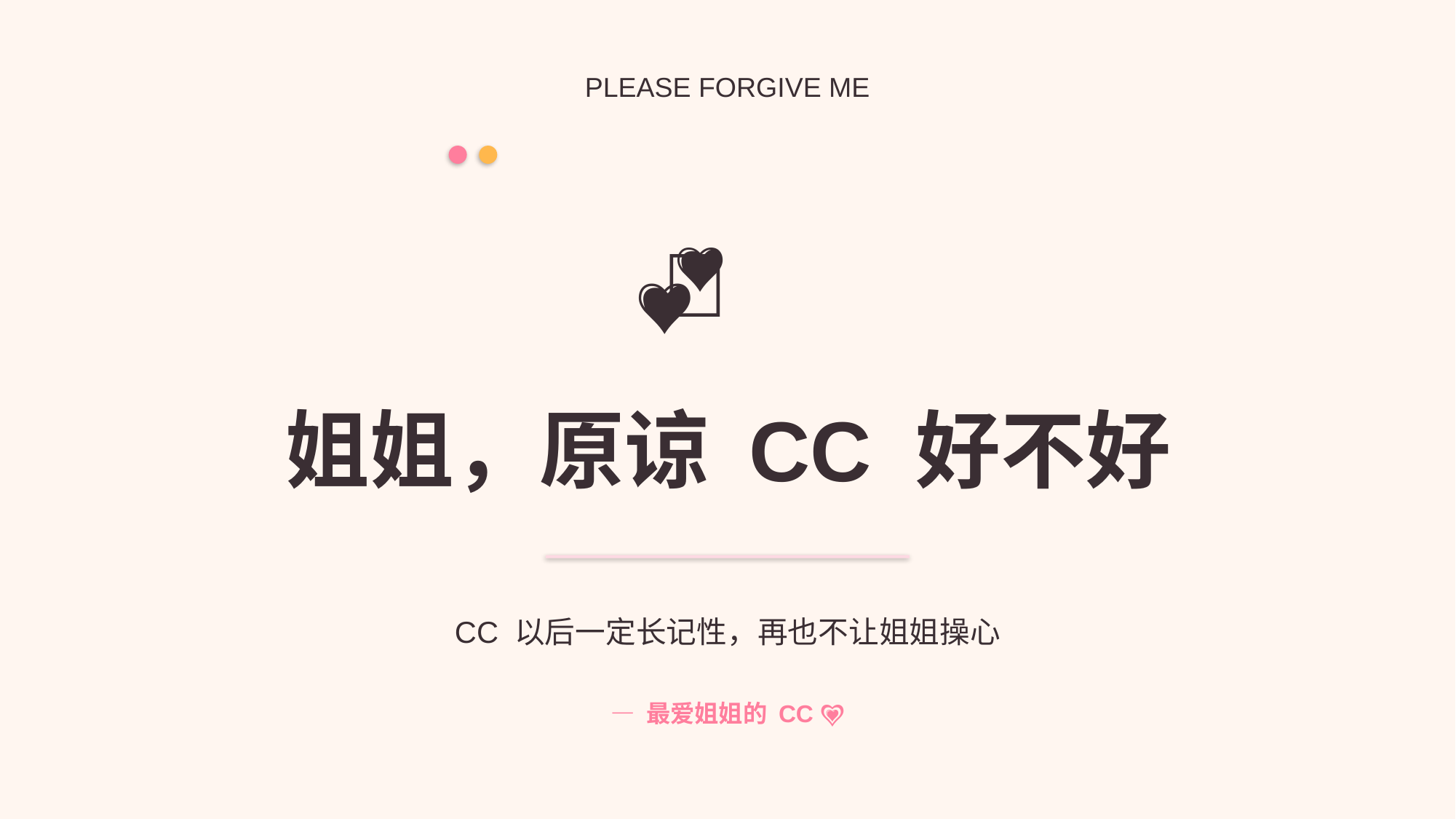

PLEASE FORGIVE ME

🥺 💕
姐姐，原谅 CC 好不好

CC 以后一定长记性，再也不让姐姐操心
— 最爱姐姐的 CC 💗